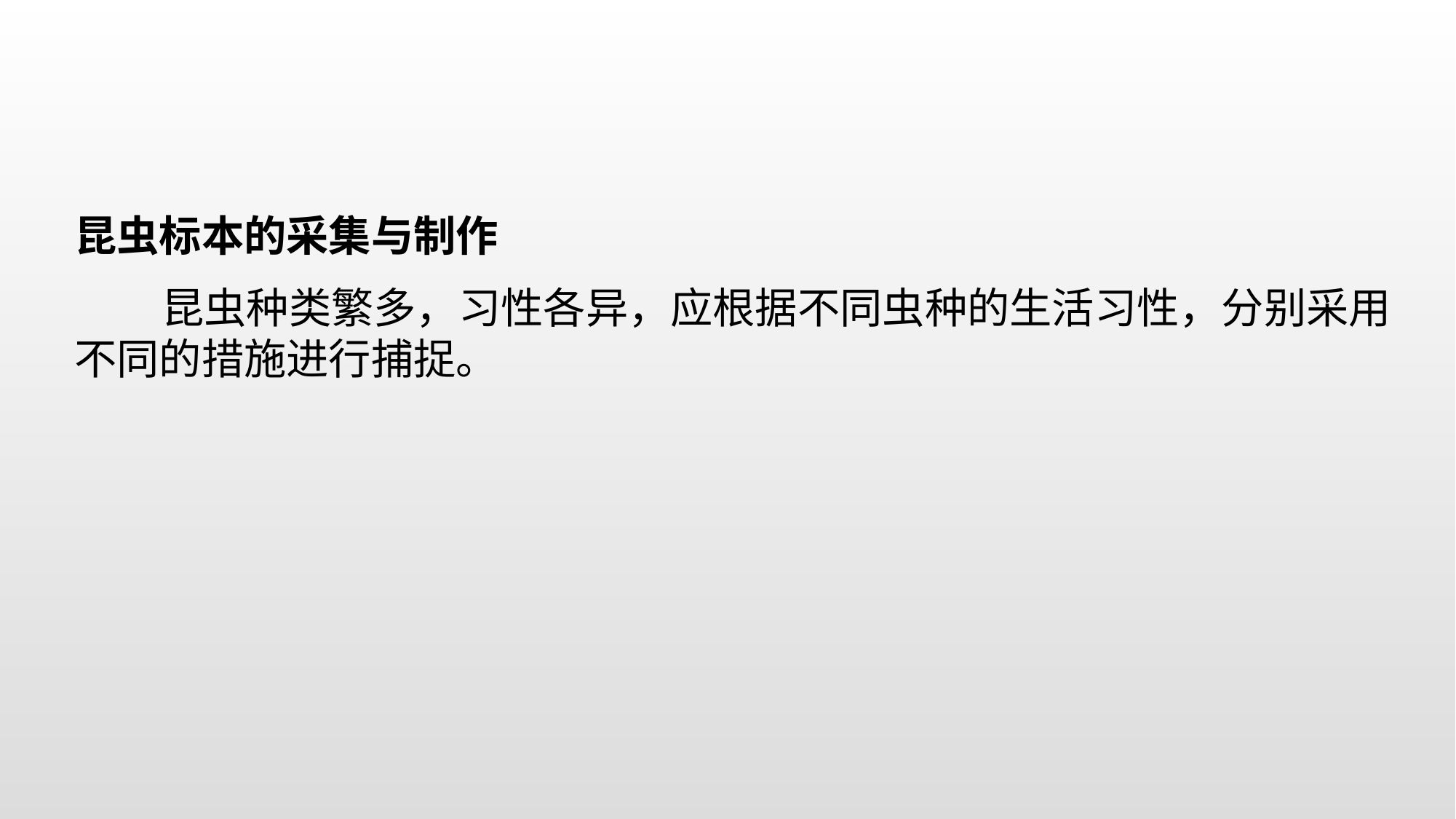

昆虫标本的采集与制作
        昆虫种类繁多，习性各异，应根据不同虫种的生活习性，分别采用不同的措施进行捕捉。